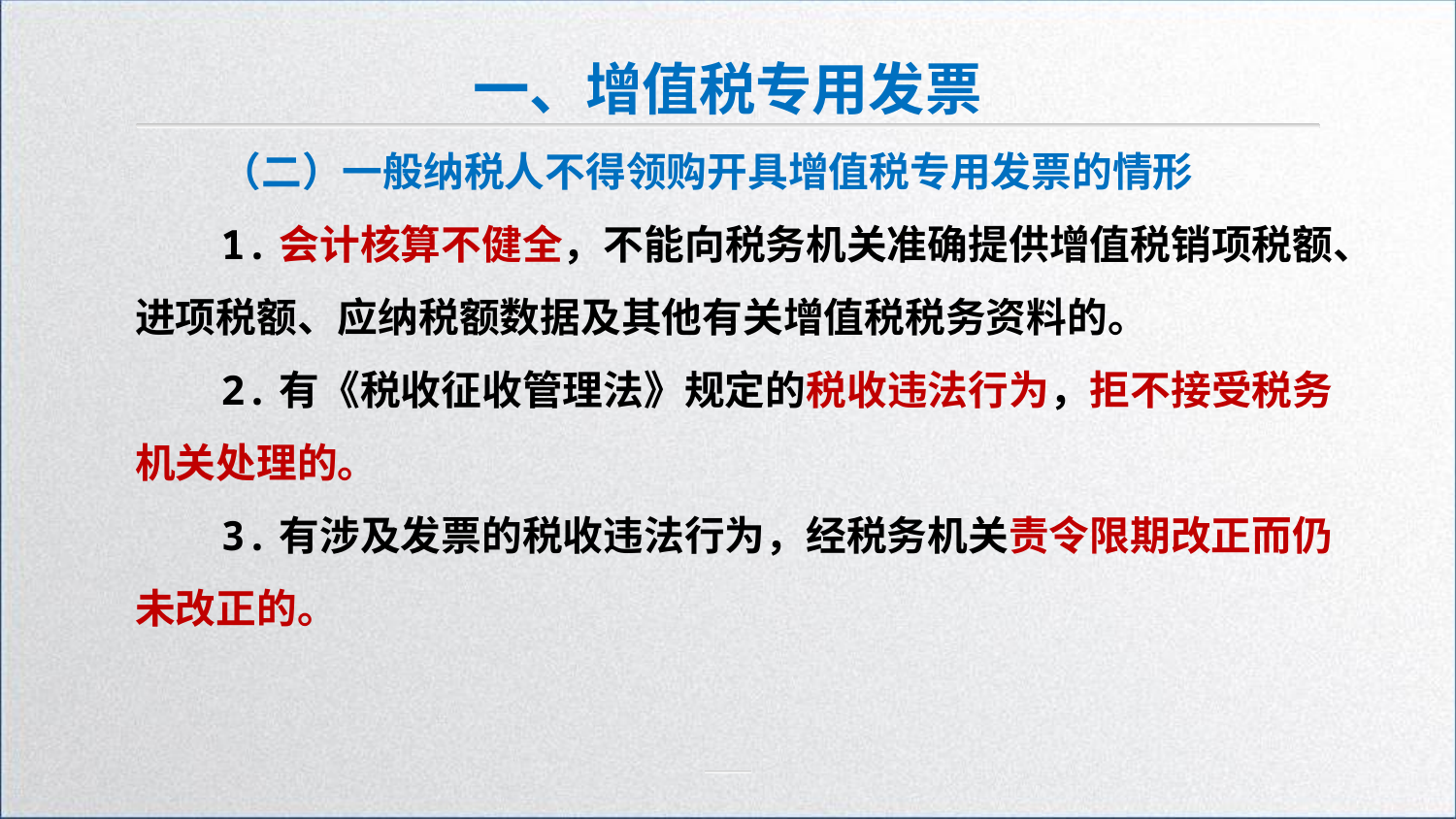

一、增值税专用发票
（二）一般纳税人不得领购开具增值税专用发票的情形
1.会计核算不健全，不能向税务机关准确提供增值税销项税额、进项税额、应纳税额数据及其他有关增值税税务资料的。
2.有《税收征收管理法》规定的税收违法行为，拒不接受税务机关处理的。
3.有涉及发票的税收违法行为，经税务机关责令限期改正而仍未改正的。